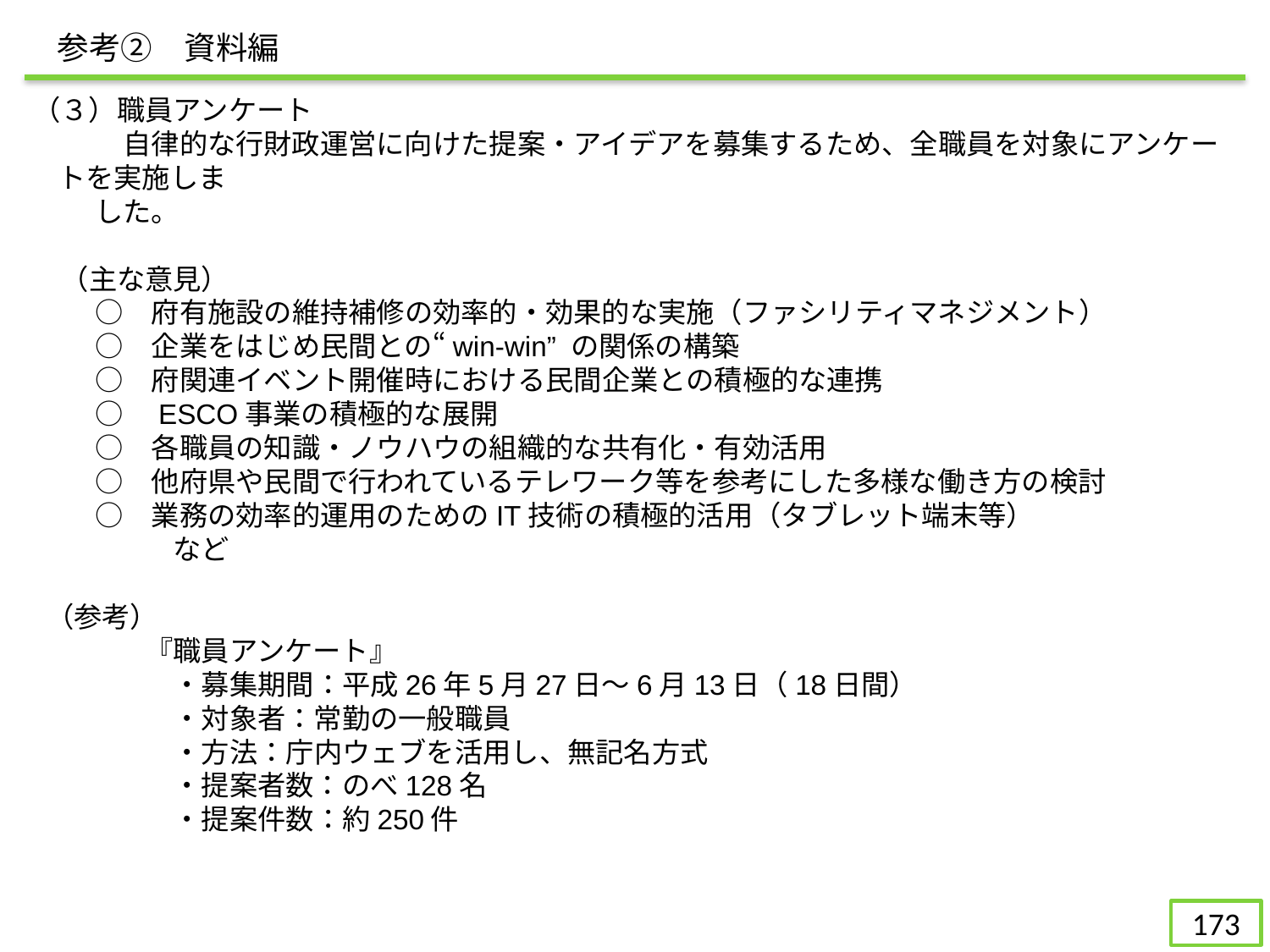

参考②　資料編
（３）職員アンケート
　　　 自律的な行財政運営に向けた提案・アイデアを募集するため、全職員を対象にアンケートを実施しま
　　 した。

　（主な意見）
　　 ○　府有施設の維持補修の効率的・効果的な実施（ファシリティマネジメント）
　　 ○　企業をはじめ民間との“win-win” の関係の構築
　　 ○　府関連イベント開催時における民間企業との積極的な連携
　 　○　ESCO事業の積極的な展開
　　 ○　各職員の知識・ノウハウの組織的な共有化・有効活用
　　 ○　他府県や民間で行われているテレワーク等を参考にした多様な働き方の検討
　　 ○　業務の効率的運用のためのIT技術の積極的活用（タブレット端末等）
　　　　　など

 （参考）
　　　　『職員アンケート』
　　　　　・募集期間：平成26年5月27日～6月13日（18日間）
　　　　　・対象者：常勤の一般職員
　　　　　・方法：庁内ウェブを活用し、無記名方式
　　　　　・提案者数：のべ128名
　　　　　・提案件数：約250件

173